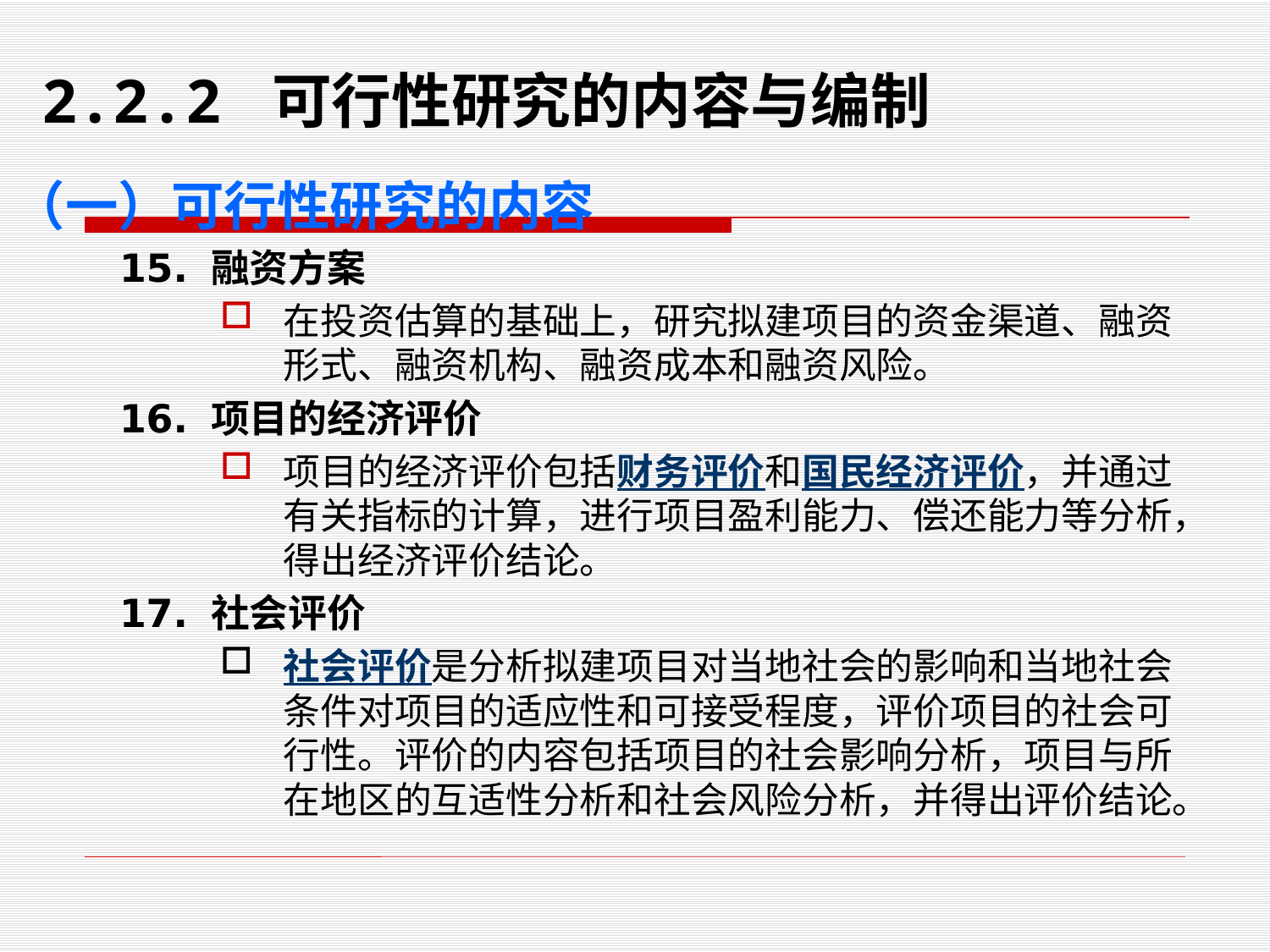

# 2.2.2 可行性研究的内容与编制
（一）可行性研究的内容
15. 融资方案
在投资估算的基础上，研究拟建项目的资金渠道、融资形式、融资机构、融资成本和融资风险。
16. 项目的经济评价
项目的经济评价包括财务评价和国民经济评价，并通过有关指标的计算，进行项目盈利能力、偿还能力等分析，得出经济评价结论。
17. 社会评价
社会评价是分析拟建项目对当地社会的影响和当地社会条件对项目的适应性和可接受程度，评价项目的社会可行性。评价的内容包括项目的社会影响分析，项目与所在地区的互适性分析和社会风险分析，并得出评价结论。